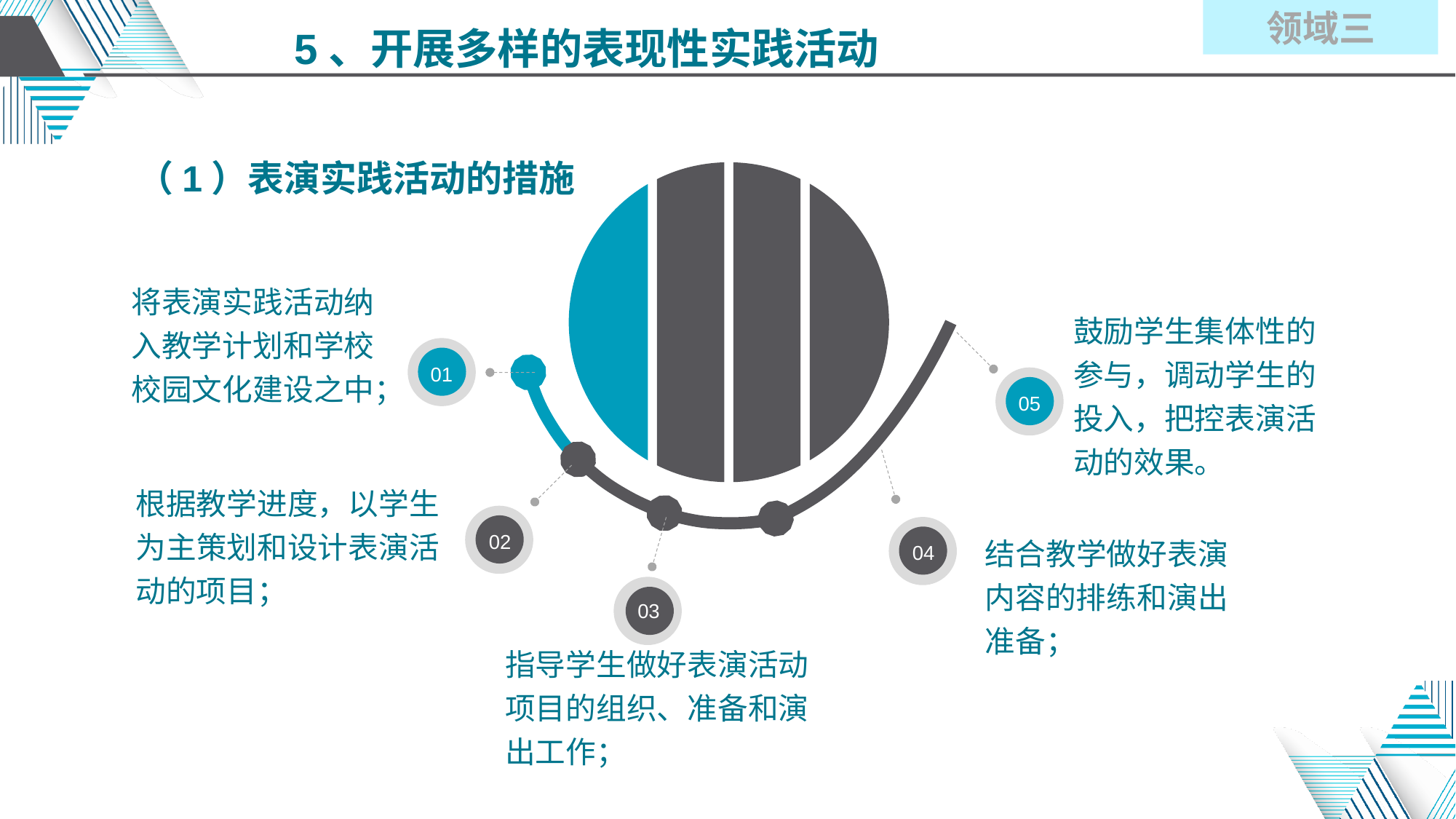

领域三

5、开展多样的表现性实践活动

（1）表演实践活动的措施

将表演实践活动纳入教学计划和学校校园文化建设之中；
鼓励学生集体性的参与，调动学生的投入，把控表演活动的效果。

01

05

根据教学进度，以学生为主策划和设计表演活动的项目；

02
04

结合教学做好表演内容的排练和演出准备；

03
指导学生做好表演活动项目的组织、准备和演出工作；